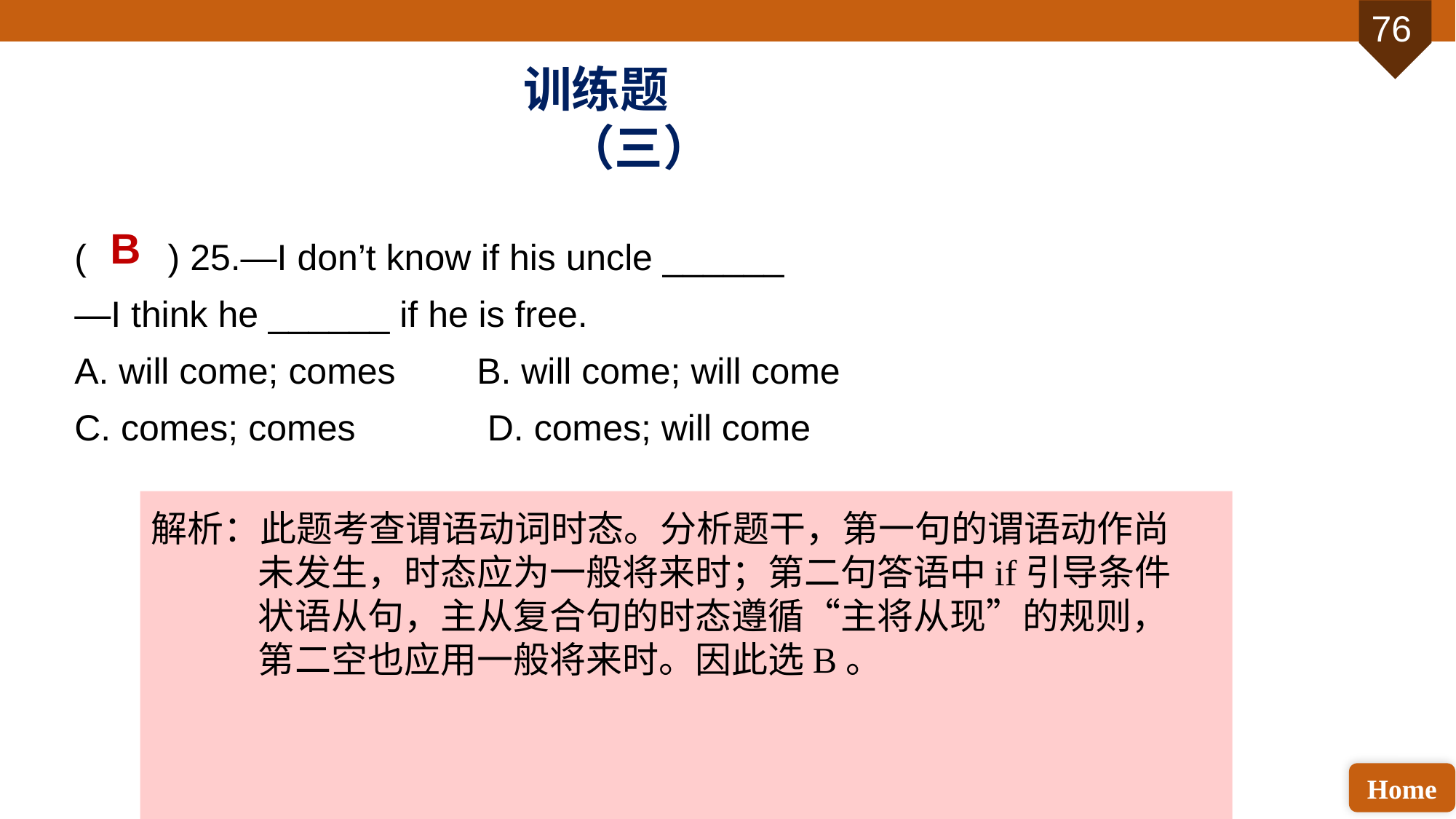

训练题（三）
B
(        ) 25.—I don’t know if his uncle ______
—I think he ______ if he is free.
A. will come; comes        B. will come; will come
C. comes; comes             D. comes; will come

解析：此题考查谓语动词时态。分析题干，第一句的谓语动作尚未发生，时态应为一般将来时；第二句答语中if引导条件状语从句，主从复合句的时态遵循“主将从现”的规则，第二空也应用一般将来时。因此选B。